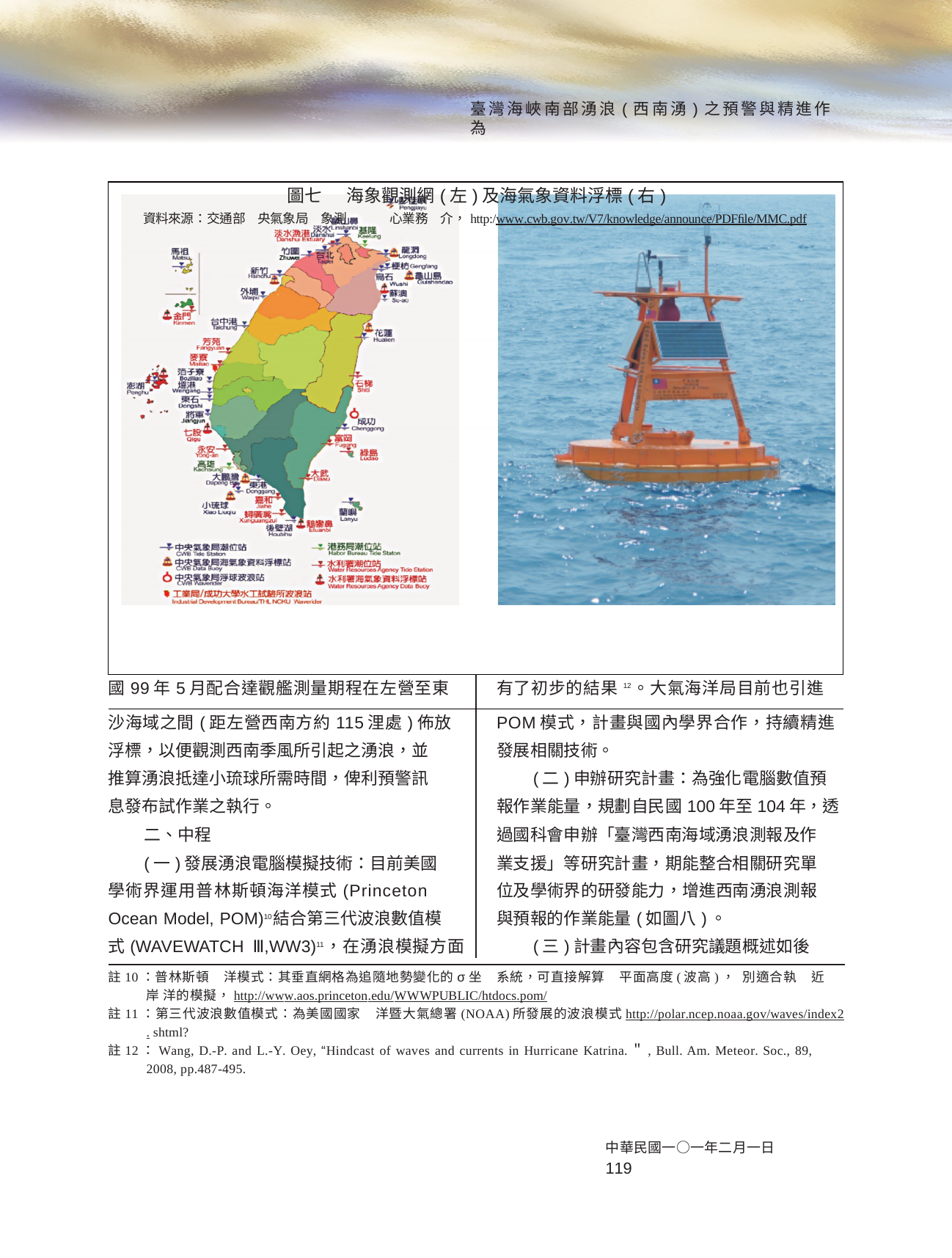

臺灣海峽南部湧浪(西南湧)之預警與精進作為
| 圖七 海象觀測網(左)及海氣象資料浮標(右) 資料來源：交通部 央氣象局 象測 心業務 介，http:/www.cwb.gov.tw/V7/knowledge/announce/PDFﬁle/MMC.pdf |  |
| --- | --- |
| 國99年5月配合達觀艦測量期程在左營至東 | 有了初步的結果12。大氣海洋局目前也引進 |
| 沙海域之間(距左營西南方約115浬處)佈放 | POM模式，計畫與國內學界合作，持續精進 |
| 浮標，以便觀測西南季風所引起之湧浪，並 | 發展相關技術。 |
| 推算湧浪抵達小琉球所需時間，俾利預警訊 | (二)申辦研究計畫：為強化電腦數值預 |
| 息發布試作業之執行。 | 報作業能量，規劃自民國100年至104年，透 |
| 二、中程 | 過國科會申辦「臺灣西南海域湧浪測報及作 |
| (一)發展湧浪電腦模擬技術：目前美國 | 業支援」等研究計畫，期能整合相關研究單 |
| 學術界運用普林斯頓海洋模式(Princeton | 位及學術界的研發能力，增進西南湧浪測報 |
| Ocean Model, POM)10結合第三代波浪數值模 | 與預報的作業能量(如圖八)。 |
| 式(WAVEWATCH Ⅲ,WW3)11，在湧浪模擬方面 | (三)計畫內容包含研究議題概述如後 |

註10：普林斯頓    洋模式：其垂直網格為追隨地勢變化的σ坐    系統，可直接解算    平面高度(波高)，  別適合執    近岸 洋的模擬，http://www.aos.princeton.edu/WWWPUBLIC/htdocs.pom/
註11：第三代波浪數值模式：為美國國家    洋暨大氣總署(NOAA)所發展的波浪模式http://polar.ncep.noaa.gov/waves/index2. shtml?
註12：Wang, D.-P. and L.-Y. Oey, “Hindcast of waves and currents in Hurricane Katrina.＂, Bull. Am. Meteor. Soc., 89, 2008, pp.487-495.
中華民國一○一年二月一日	119